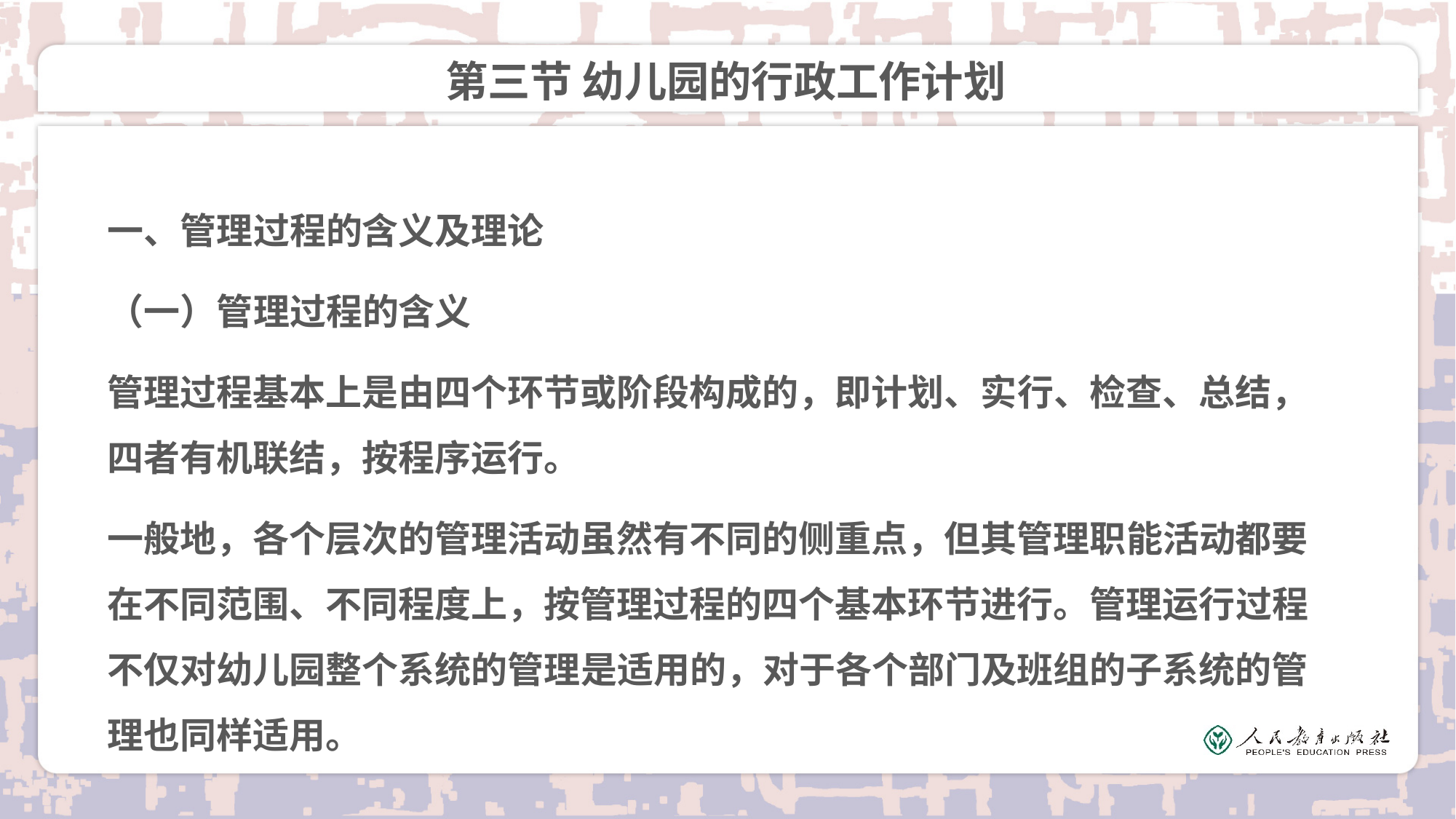

# 第三节 幼儿园的行政工作计划
一、管理过程的含义及理论
（一）管理过程的含义
管理过程基本上是由四个环节或阶段构成的，即计划、实行、检查、总结，四者有机联结，按程序运行。
一般地，各个层次的管理活动虽然有不同的侧重点，但其管理职能活动都要在不同范围、不同程度上，按管理过程的四个基本环节进行。管理运行过程不仅对幼儿园整个系统的管理是适用的，对于各个部门及班组的子系统的管理也同样适用。